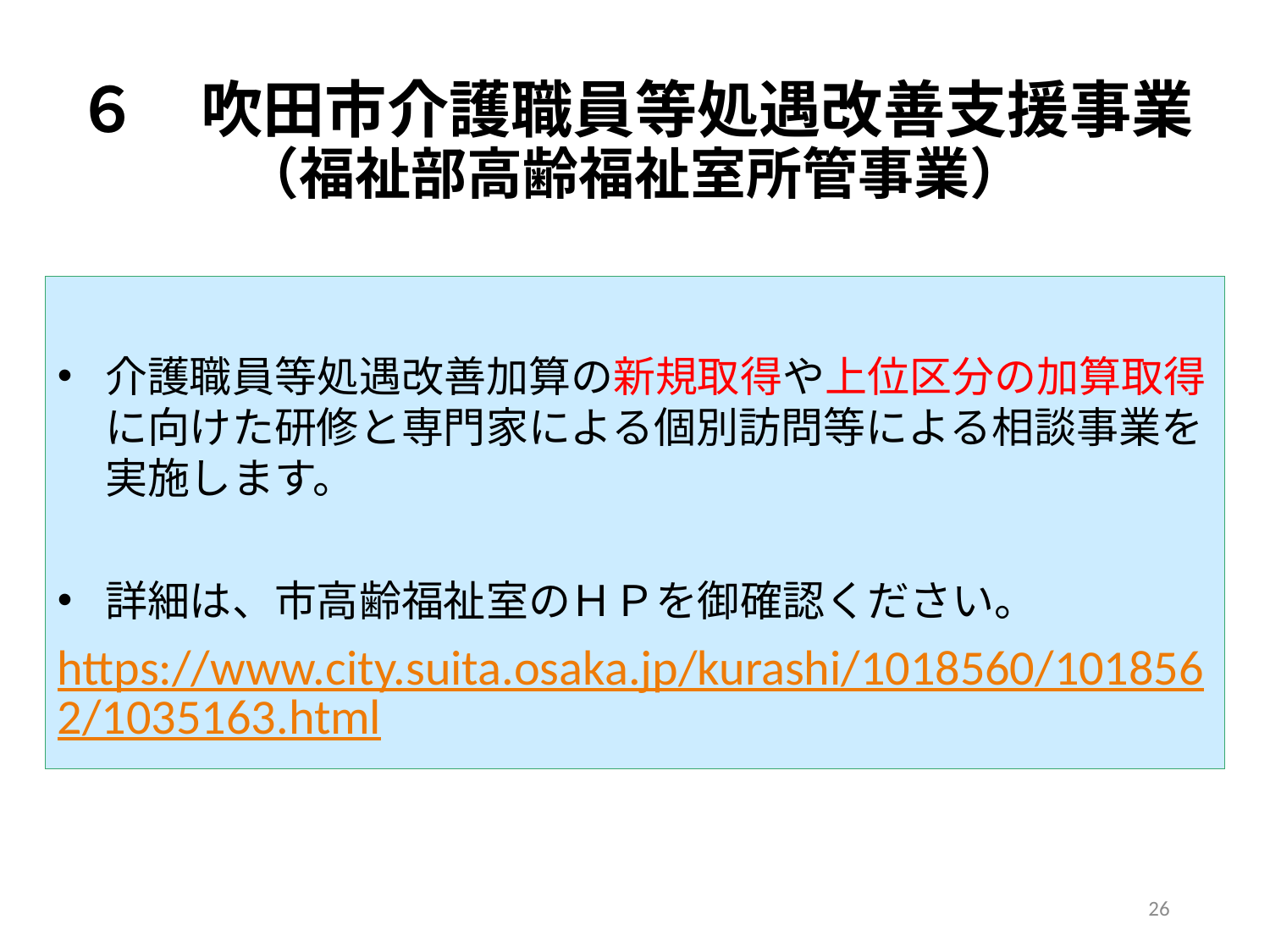

# ６　吹田市介護職員等処遇改善支援事業 （福祉部高齢福祉室所管事業）
介護職員等処遇改善加算の新規取得や上位区分の加算取得に向けた研修と専門家による個別訪問等による相談事業を実施します。

詳細は、市高齢福祉室のＨＰを御確認ください。
https://www.city.suita.osaka.jp/kurashi/1018560/1018562/1035163.html
26